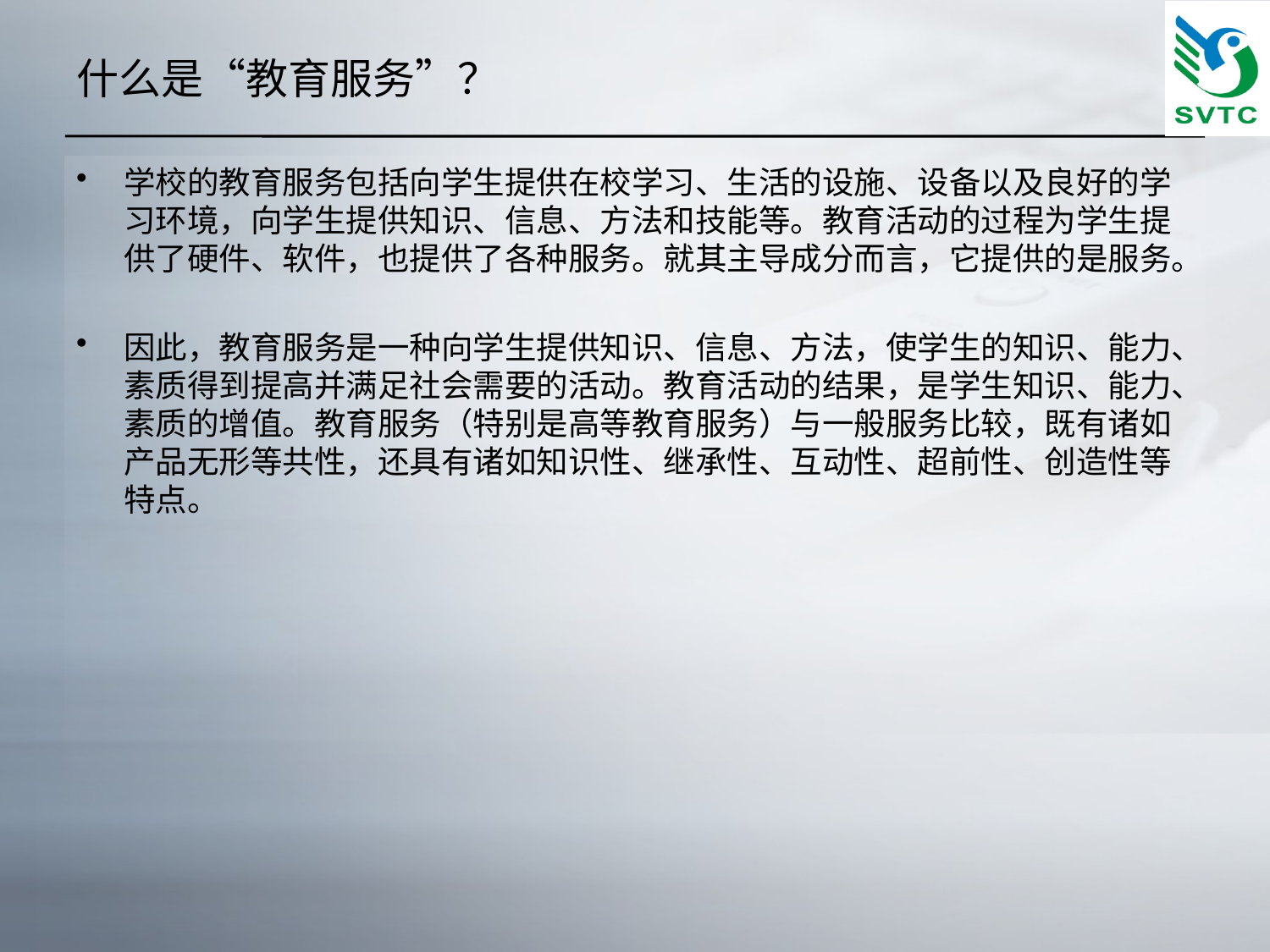

# 什么是“教育服务”？
学校的教育服务包括向学生提供在校学习、生活的设施、设备以及良好的学习环境，向学生提供知识、信息、方法和技能等。教育活动的过程为学生提供了硬件、软件，也提供了各种服务。就其主导成分而言，它提供的是服务。

因此，教育服务是一种向学生提供知识、信息、方法，使学生的知识、能力、素质得到提高并满足社会需要的活动。教育活动的结果，是学生知识、能力、素质的增值。教育服务（特别是高等教育服务）与一般服务比较，既有诸如产品无形等共性，还具有诸如知识性、继承性、互动性、超前性、创造性等特点。